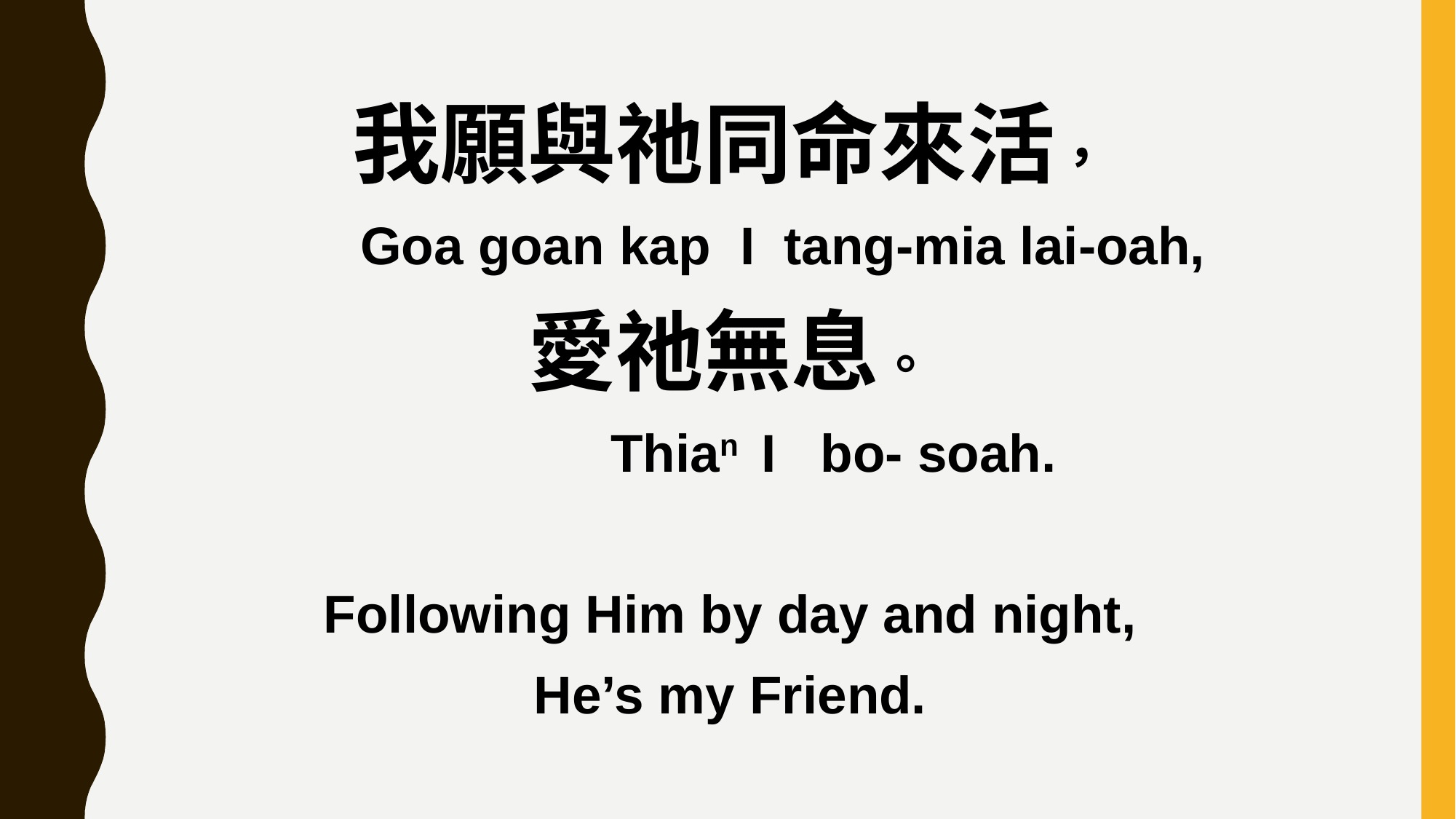

我願與祂同命來活，
           Goa goan kap  I  tang-mia lai-oah,
愛祂無息。
                            Thian  I   bo- soah.

Following Him by day and night,
He’s my Friend.